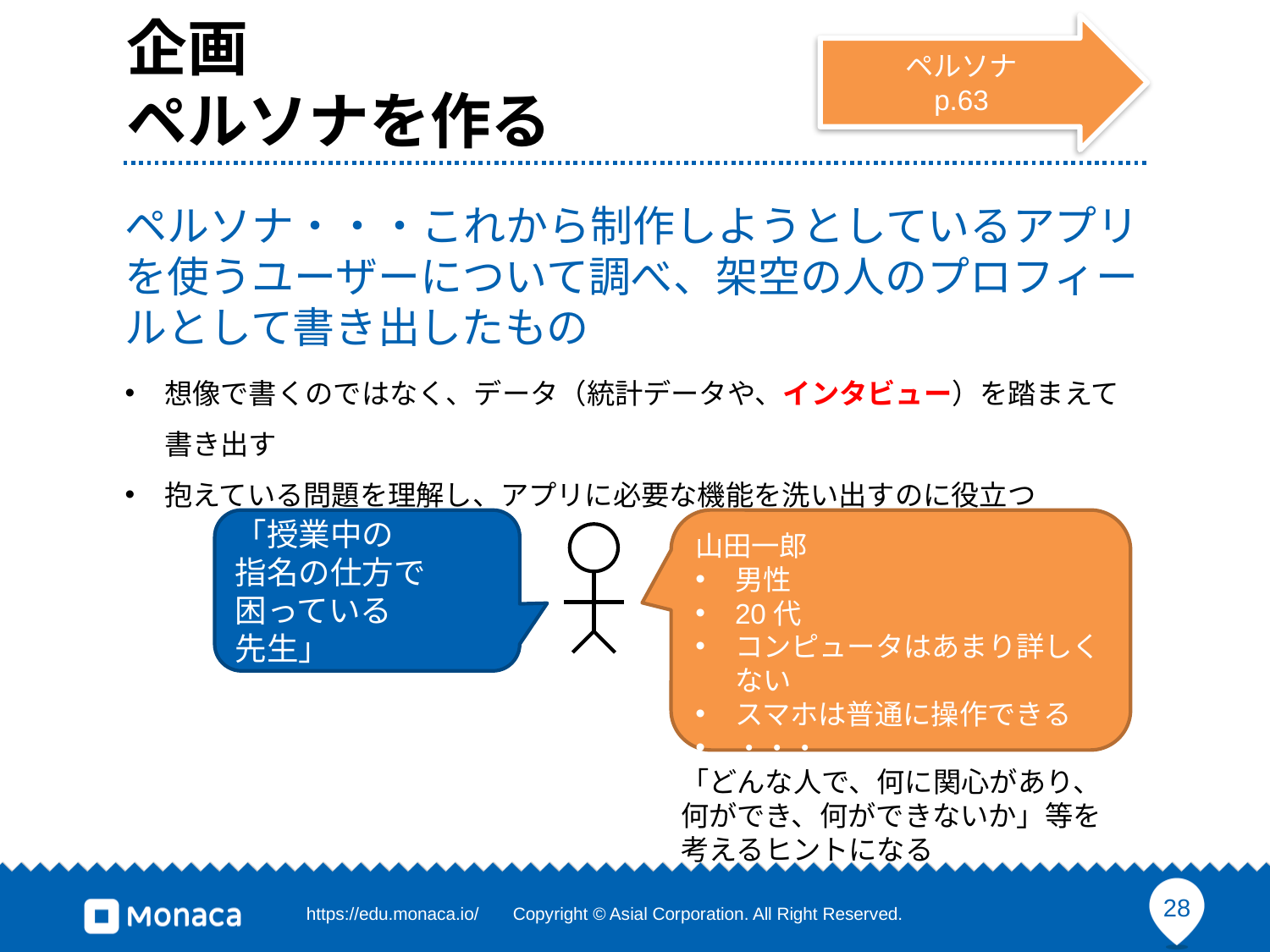

# 企画 ペルソナを作る
ペルソナ
p.63
ペルソナ・・・これから制作しようとしているアプリを使うユーザーについて調べ、架空の人のプロフィールとして書き出したもの
想像で書くのではなく、データ（統計データや、インタビュー）を踏まえて書き出す
抱えている問題を理解し、アプリに必要な機能を洗い出すのに役立つ

山田一郎
男性
20代
コンピュータはあまり詳しくない
スマホは普通に操作できる
・・・
「授業中の
指名の仕方で
困っている
先生」

「どんな人で、何に関心があり、
何ができ、何ができないか」等を
考えるヒントになる